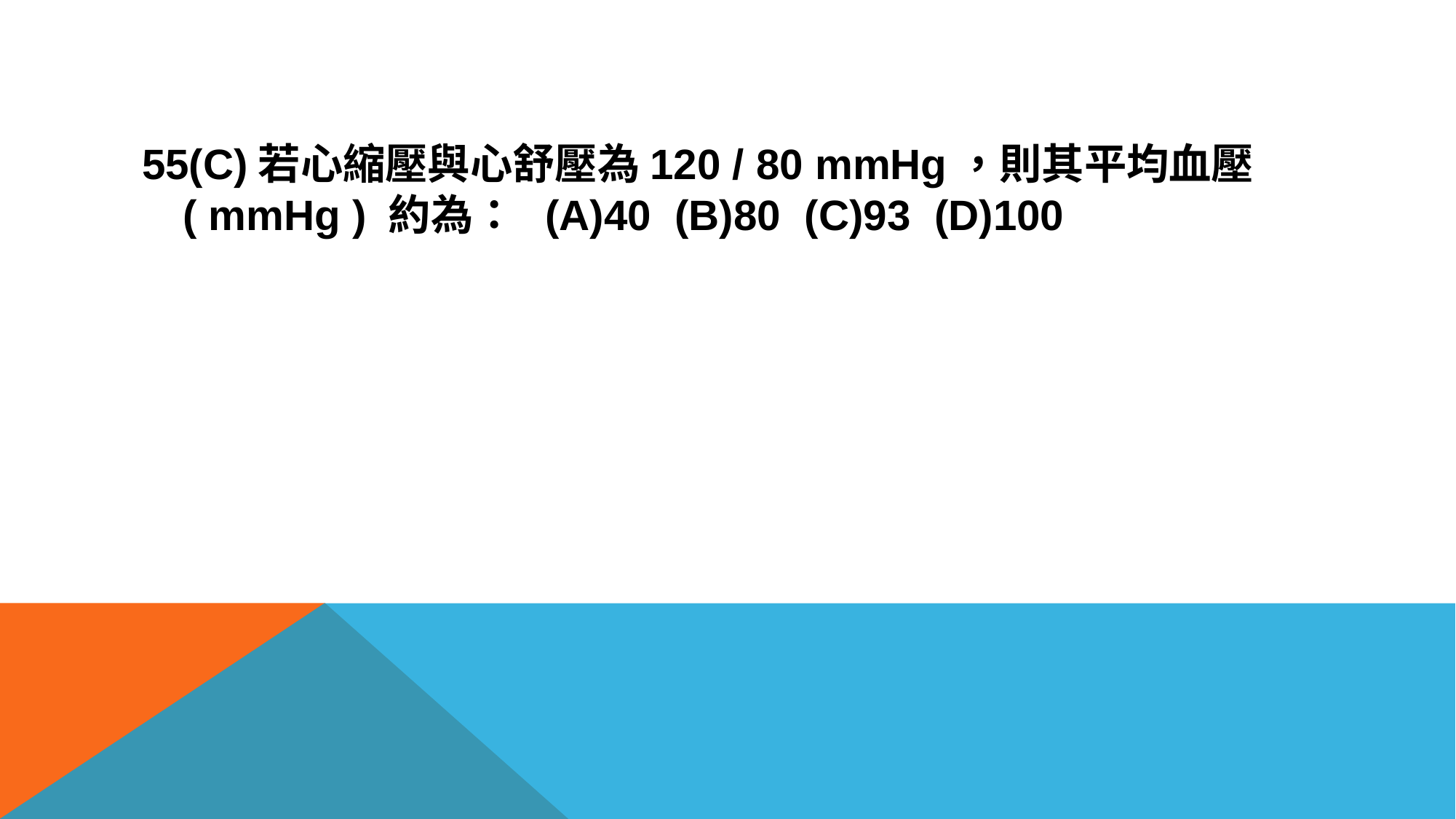

#
55(C)若心縮壓與心舒壓為120 / 80 mmHg，則其平均血壓 ( mmHg ) 約為：  (A)40  (B)80  (C)93  (D)100